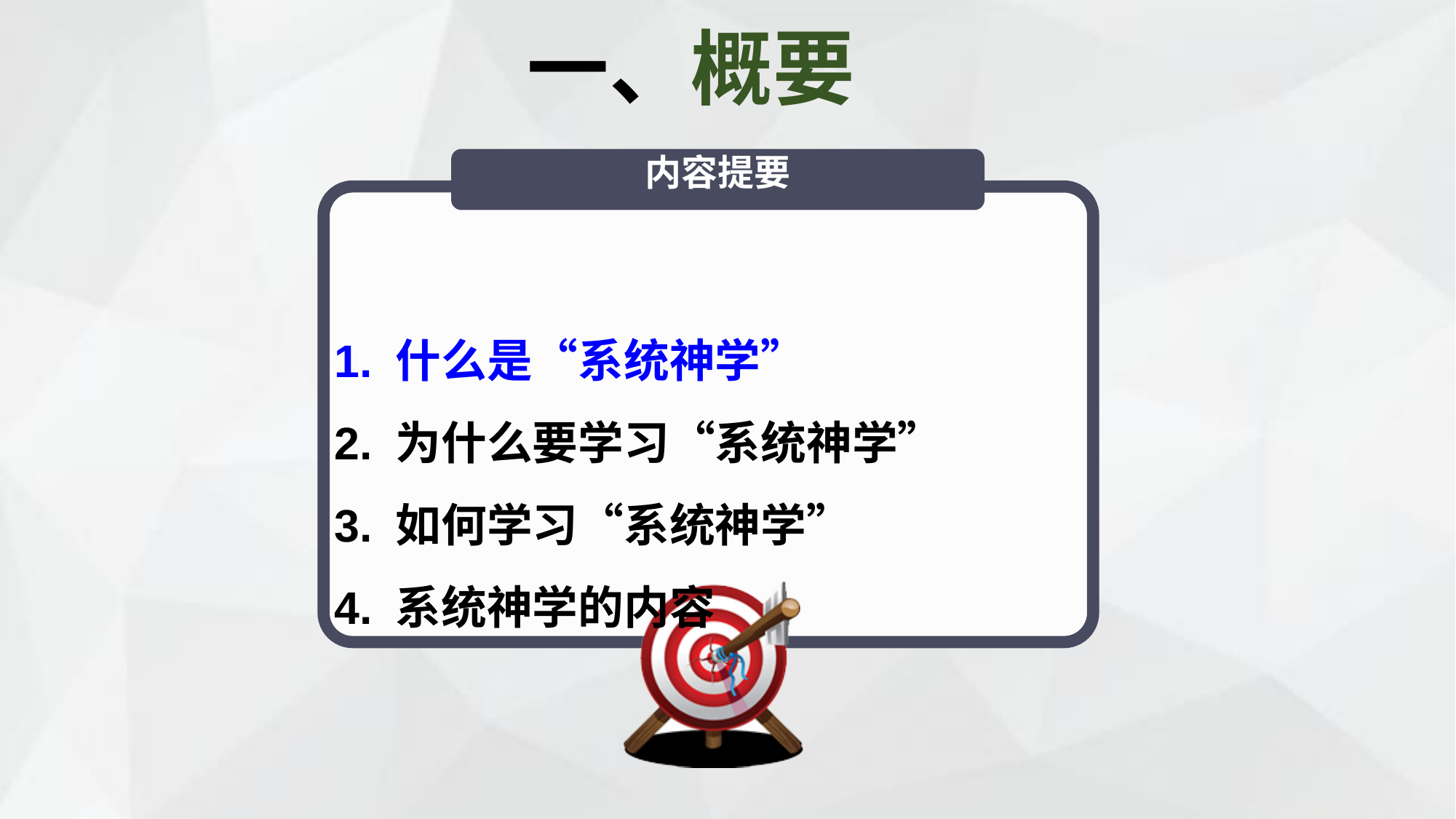

一、概要
# 内容提要

1. 什么是“系统神学”
2. 为什么要学习“系统神学”
3. 如何学习“系统神学”
4. 系统神学的内容

2